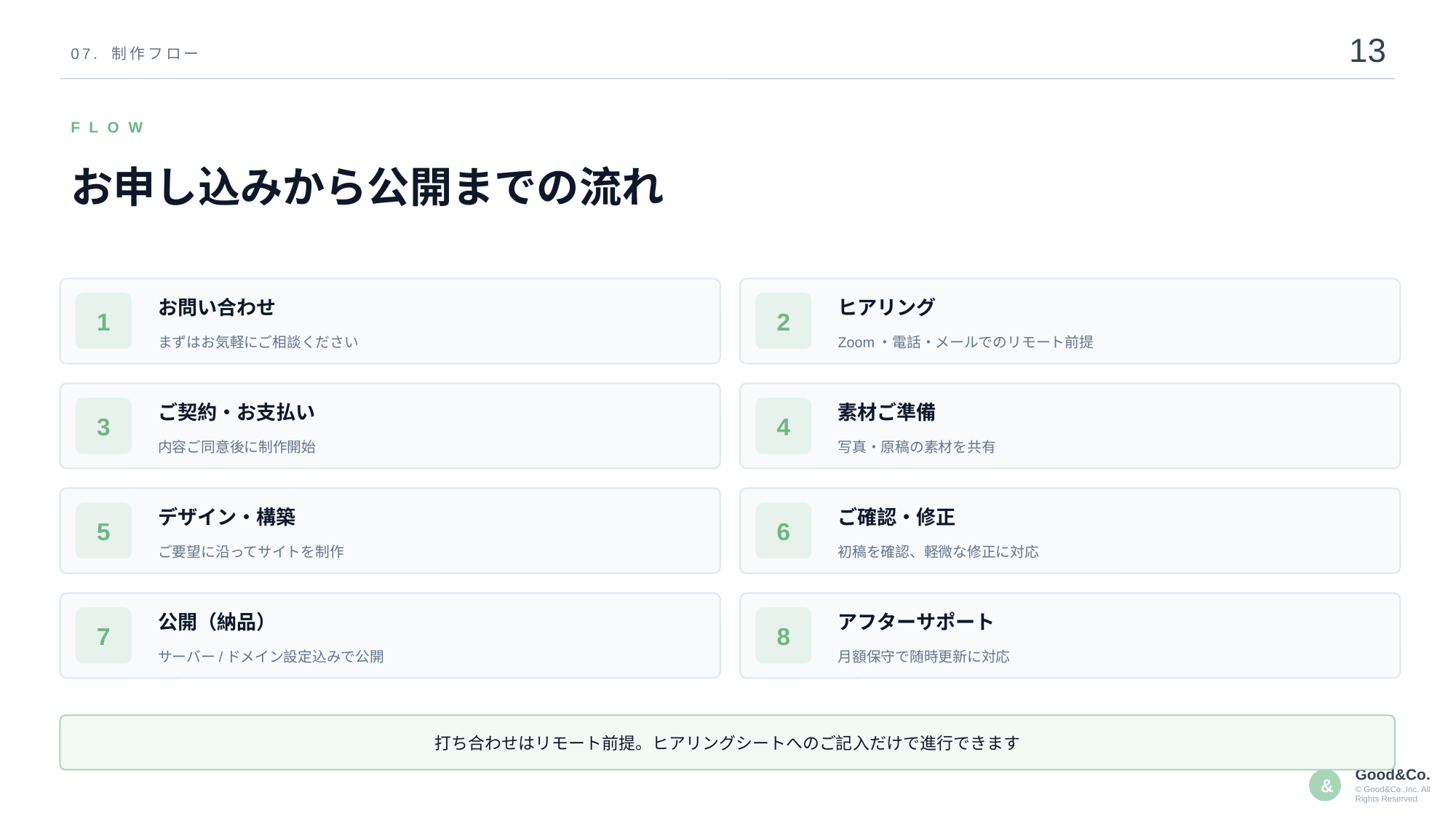

13
07. 制作フロー

FLOW
お申し込みから公開までの流れ

お問い合わせ
ヒアリング

1

2
まずはお気軽にご相談ください
Zoom・電話・メールでのリモート前提

ご契約・お支払い
素材ご準備

3

4
内容ご同意後に制作開始
写真・原稿の素材を共有

デザイン・構築
ご確認・修正

5

6
ご要望に沿ってサイトを制作
初稿を確認、軽微な修正に対応

公開（納品）
アフターサポート

7

8
サーバー/ドメイン設定込みで公開
月額保守で随時更新に対応

打ち合わせはリモート前提。ヒアリングシートへのご記入だけで進行できます
Good&Co.

&
© Good&Co.,Inc. All Rights Reserved.